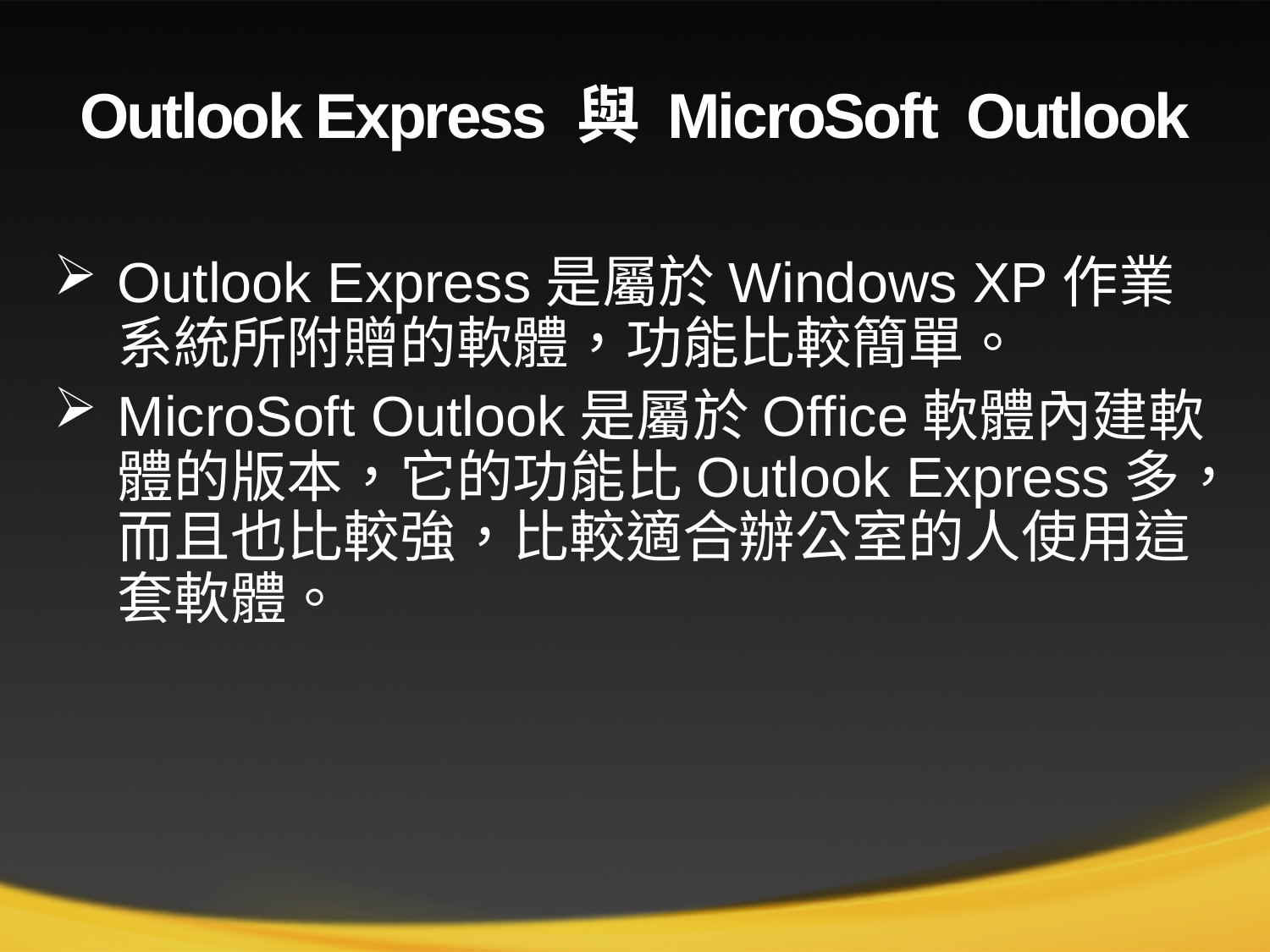

# Outlook Express 與 MicroSoft  Outlook
Outlook Express是屬於Windows XP作業系統所附贈的軟體，功能比較簡單。
MicroSoft Outlook是屬於Office軟體內建軟體的版本，它的功能比Outlook Express多，而且也比較強，比較適合辦公室的人使用這套軟體。